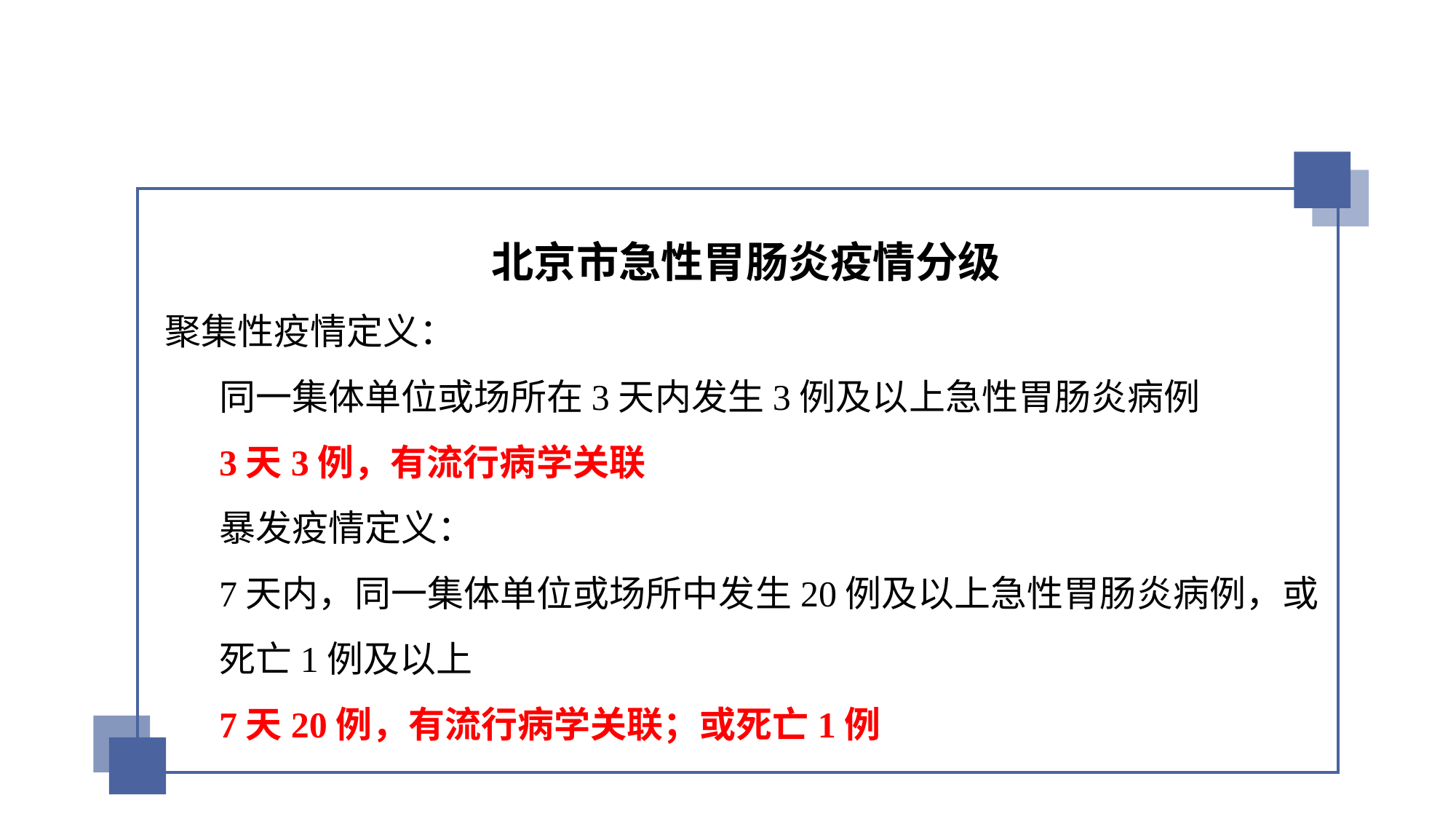

北京朝阳区疾病预防控制中心

北京市急性胃肠炎疫情分级
聚集性疫情定义：
同一集体单位或场所在3天内发生3例及以上急性胃肠炎病例
3天3例，有流行病学关联
暴发疫情定义：
7天内，同一集体单位或场所中发生20例及以上急性胃肠炎病例，或死亡1例及以上
7天20例，有流行病学关联；或死亡1例